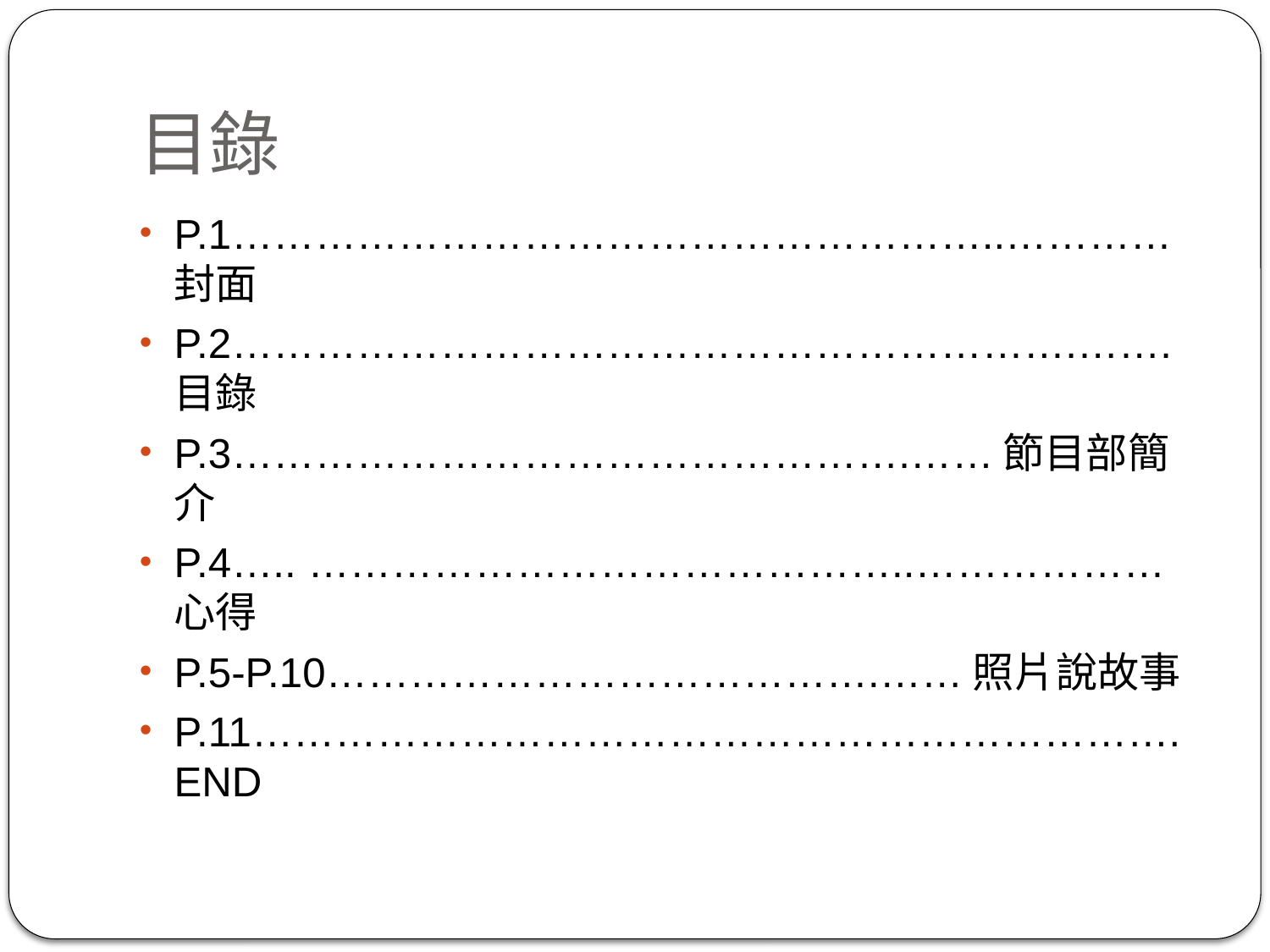

# 目錄
P.1………………………………………………..…………封面
P.2…………………………………………………….…….目錄
P.3………………………………………….……節目部簡介
P.4….. ……………………………………..………………心得
P.5-P.10………………………………….……照片說故事
P.11………………………………………………………….END